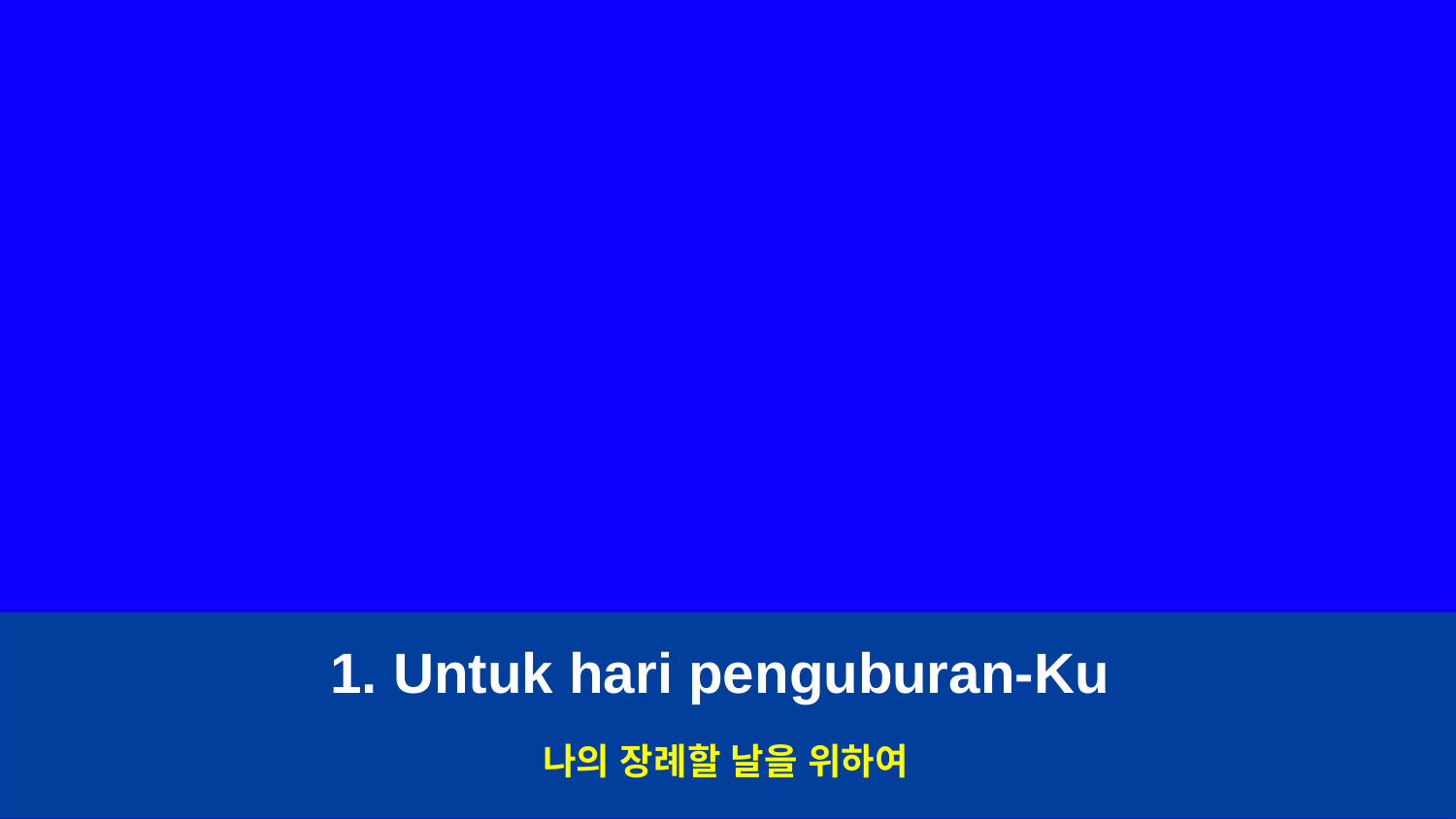

1. Untuk hari penguburan-Ku
나의 장례할 날을 위하여